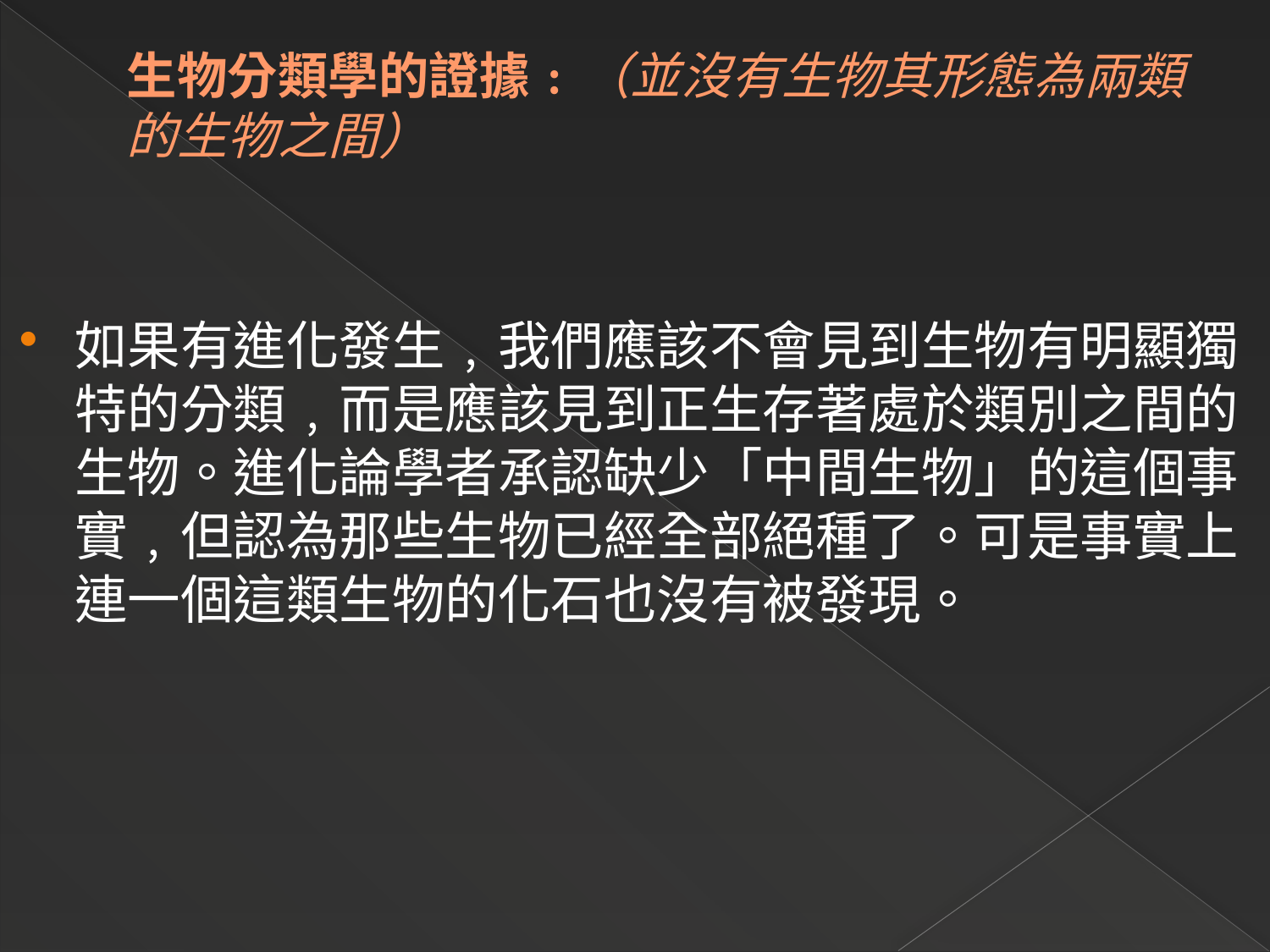

# 生物分類學的證據﹕（並沒有生物其形態為兩類的生物之間）
如果有進化發生﹐我們應該不會見到生物有明顯獨特的分類﹐而是應該見到正生存著處於類別之間的生物。進化論學者承認缺少「中間生物」的這個事實﹐但認為那些生物已經全部絕種了。可是事實上連一個這類生物的化石也沒有被發現。